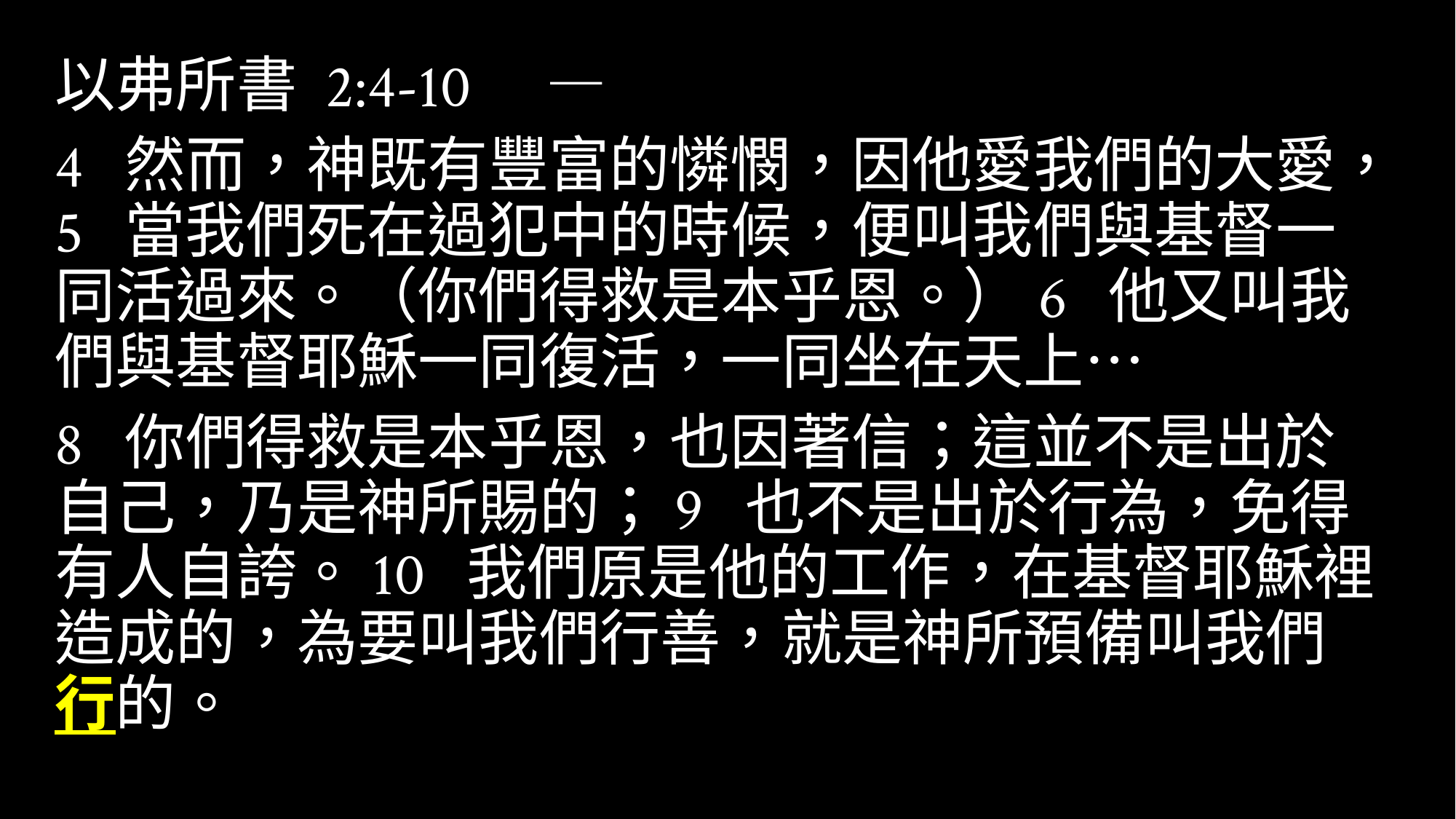

以弗所書 2:4-10　—
4  然而，神既有豐富的憐憫，因他愛我們的大愛，5  當我們死在過犯中的時候，便叫我們與基督一同活過來。（你們得救是本乎恩。）6  他又叫我們與基督耶穌一同復活，一同坐在天上…
8  你們得救是本乎恩，也因著信；這並不是出於自己，乃是神所賜的；9  也不是出於行為，免得有人自誇。10  我們原是他的工作，在基督耶穌裡造成的，為要叫我們行善，就是神所預備叫我們行的。